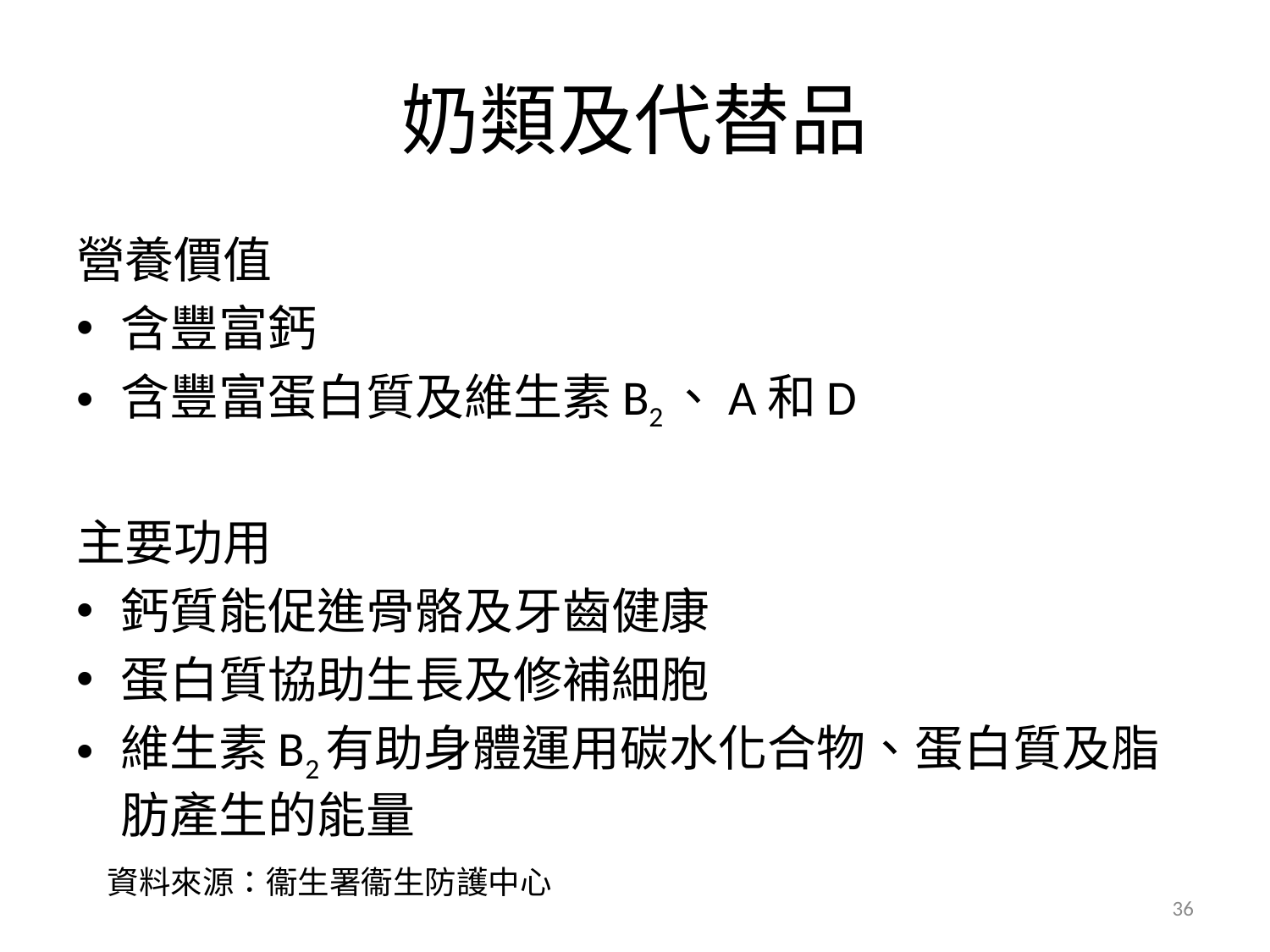

# 奶類及代替品
營養價值
含豐富鈣
含豐富蛋白質及維生素B2、A和D

主要功用
鈣質能促進骨骼及牙齒健康
蛋白質協助生長及修補細胞
維生素B2有助身體運用碳水化合物、蛋白質及脂肪產生的能量
資料來源：衞生署衞生防護中心
36